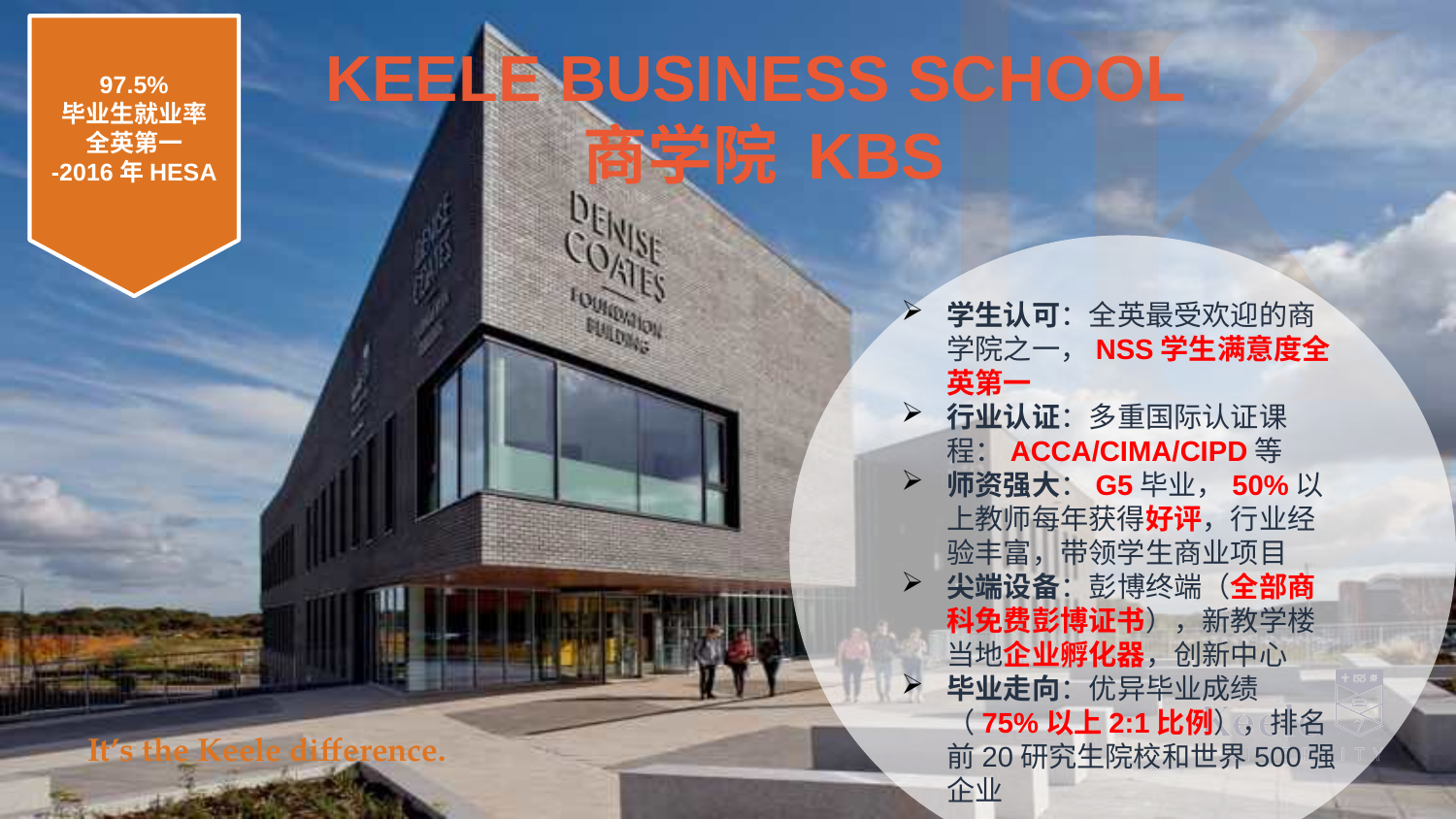

97.5%
毕业生就业率
全英第一
-2016年HESA
KEELE BUSINESS SCHOOL
商学院 KBS
学生认可：全英最受欢迎的商学院之一，NSS学生满意度全英第一
行业认证：多重国际认证课程：ACCA/CIMA/CIPD等
师资强大：G5毕业，50%以上教师每年获得好评，行业经验丰富，带领学生商业项目
尖端设备：彭博终端（全部商科免费彭博证书），新教学楼当地企业孵化器，创新中心
毕业走向：优异毕业成绩（75%以上2:1比例），排名前20研究生院校和世界500强企业